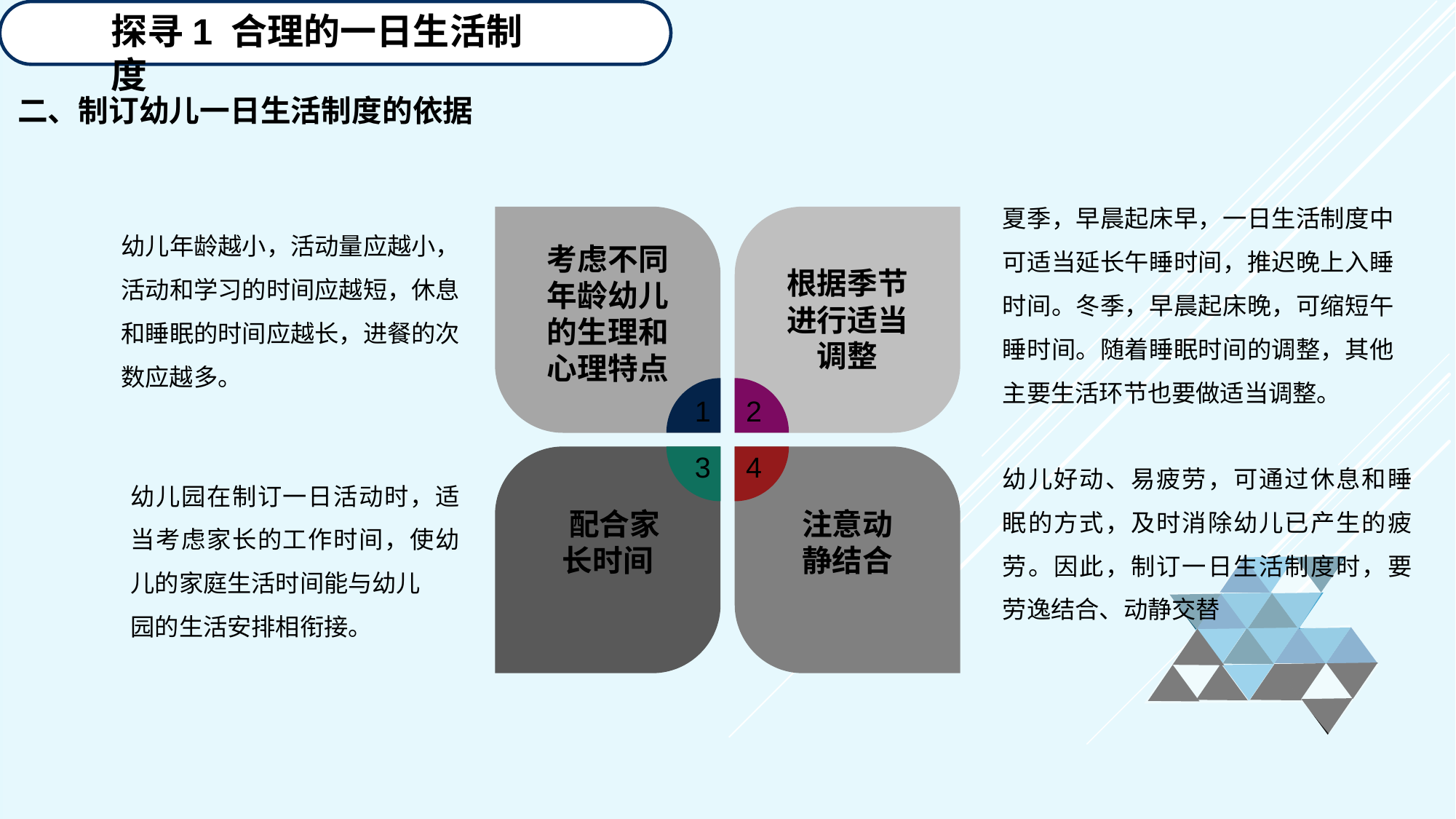

探寻1 合理的一日生活制度
二、制订幼儿一日生活制度的依据
夏季，早晨起床早，一日生活制度中可适当延长午睡时间，推迟晚上入睡时间。冬季，早晨起床晚，可缩短午睡时间。随着睡眠时间的调整，其他主要生活环节也要做适当调整。

幼儿年龄越小，活动量应越小，活动和学习的时间应越短，休息和睡眠的时间应越长，进餐的次数应越多。
考虑不同年龄幼儿的生理和心理特点
根据季节进行适当调整

1
2

3
4
幼儿好动、易疲劳，可通过休息和睡眠的方式，及时消除幼儿已产生的疲劳。因此，制订一日生活制度时，要劳逸结合、动静交替
幼儿园在制订一日活动时，适当考虑家长的工作时间，使幼儿的家庭生活时间能与幼儿
园的生活安排相衔接。
 配合家
长时间
注意动
静结合
延迟符